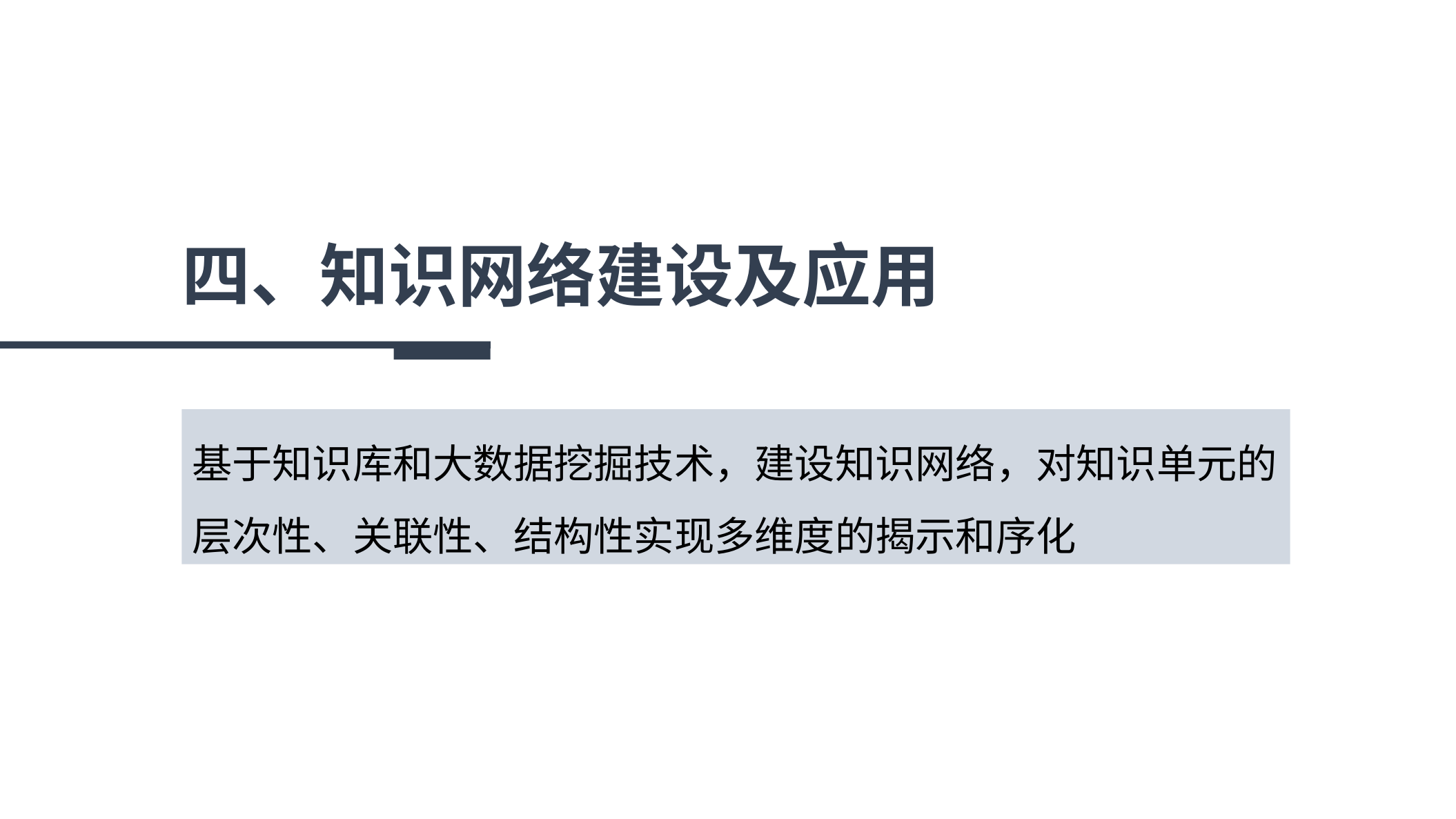

四、知识网络建设及应用

基于知识库和大数据挖掘技术，建设知识网络，对知识单元的层次性、关联性、结构性实现多维度的揭示和序化